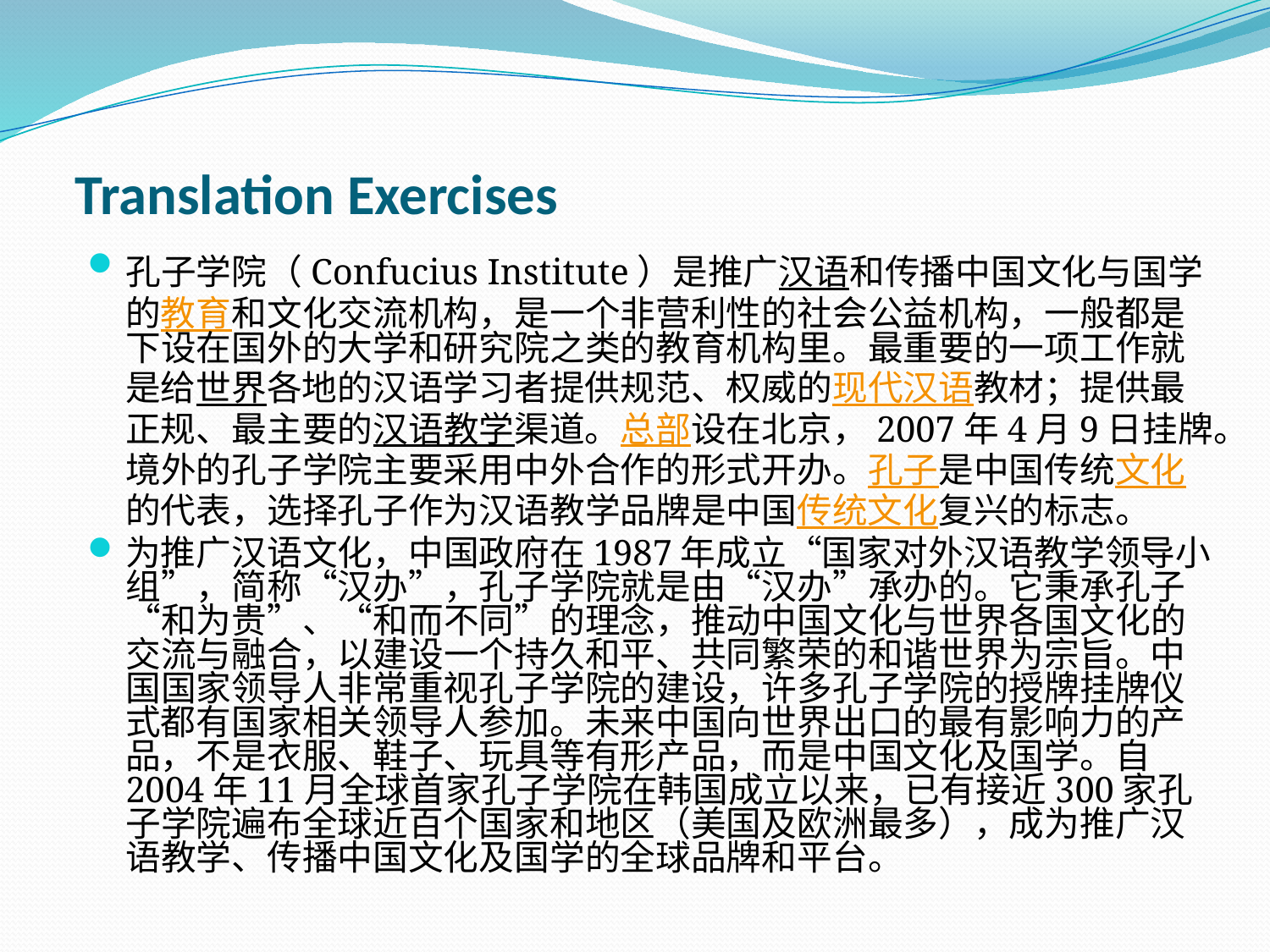

# Translation Exercises
孔子学院（Confucius Institute）是推广汉语和传播中国文化与国学的教育和文化交流机构，是一个非营利性的社会公益机构，一般都是下设在国外的大学和研究院之类的教育机构里。最重要的一项工作就是给世界各地的汉语学习者提供规范、权威的现代汉语教材；提供最正规、最主要的汉语教学渠道。总部设在北京，2007年4月9日挂牌。境外的孔子学院主要采用中外合作的形式开办。孔子是中国传统文化的代表，选择孔子作为汉语教学品牌是中国传统文化复兴的标志。
为推广汉语文化，中国政府在1987年成立“国家对外汉语教学领导小组”，简称“汉办”，孔子学院就是由“汉办”承办的。它秉承孔子“和为贵”、“和而不同”的理念，推动中国文化与世界各国文化的交流与融合，以建设一个持久和平、共同繁荣的和谐世界为宗旨。中国国家领导人非常重视孔子学院的建设，许多孔子学院的授牌挂牌仪式都有国家相关领导人参加。未来中国向世界出口的最有影响力的产品，不是衣服、鞋子、玩具等有形产品，而是中国文化及国学。自2004年11月全球首家孔子学院在韩国成立以来，已有接近300家孔子学院遍布全球近百个国家和地区（美国及欧洲最多），成为推广汉语教学、传播中国文化及国学的全球品牌和平台。